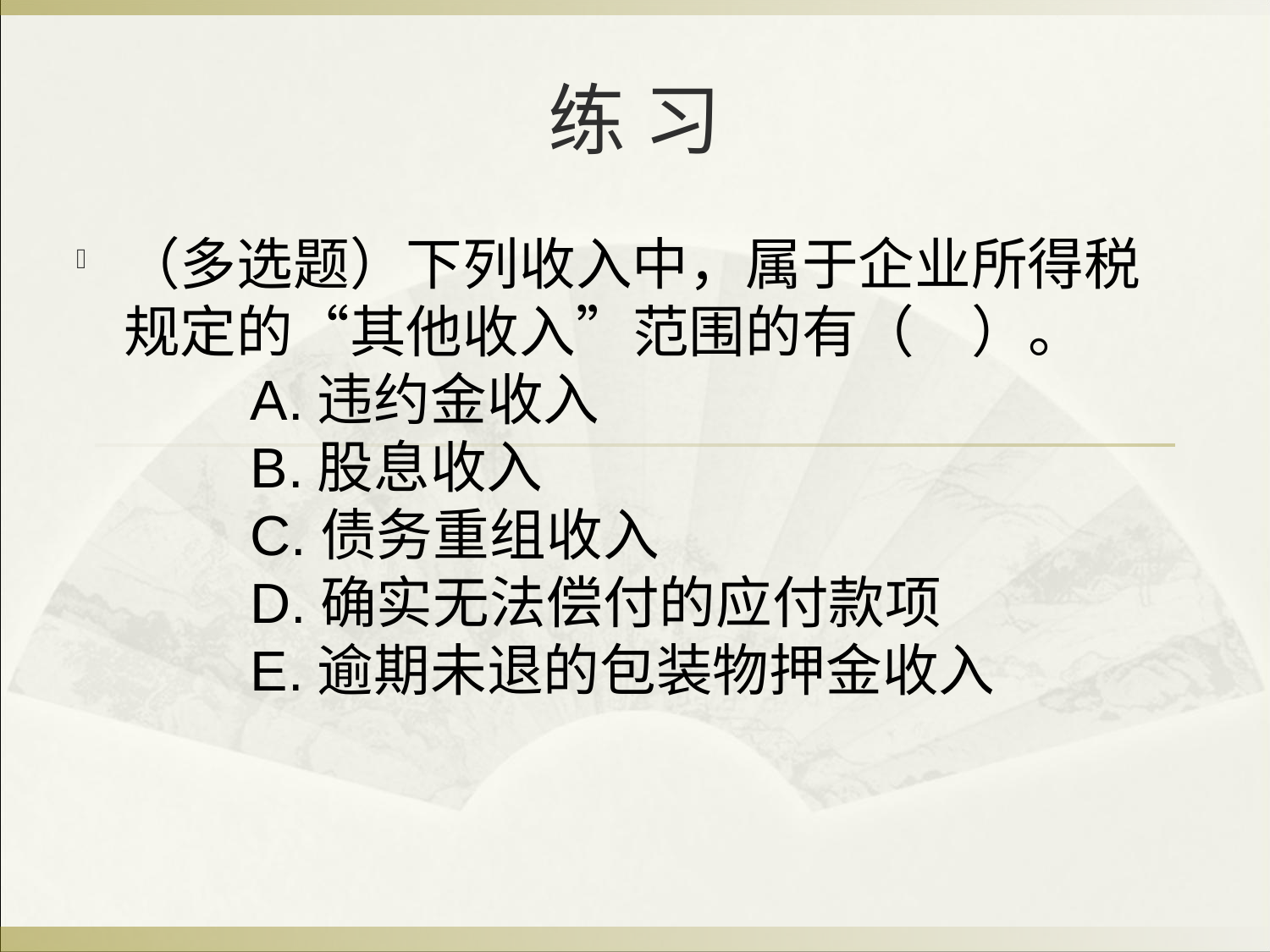

# 练 习
（多选题）下列收入中，属于企业所得税规定的“其他收入”范围的有（　）。
　　A.违约金收入
　　B.股息收入
　　C.债务重组收入
　　D.确实无法偿付的应付款项
　　E.逾期未退的包装物押金收入